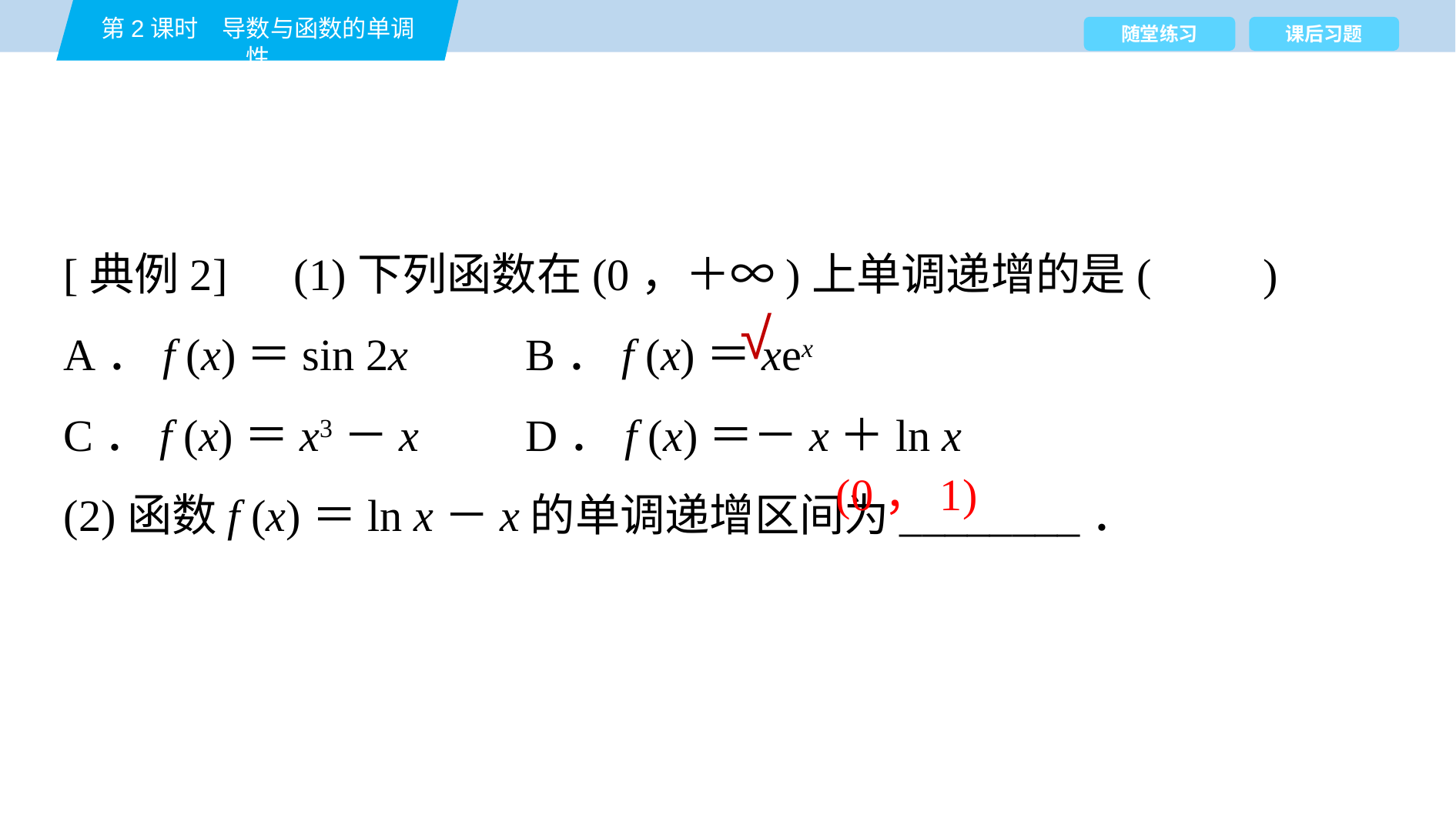

[典例2]　(1)下列函数在(0，＋∞)上单调递增的是(　　)
A．f (x)＝sin 2x　　	B．f (x)＝xex
C．f (x)＝x3－x    	D．f (x)＝－x＋ln x
(2)函数f (x)＝ln x－x的单调递增区间为________．
√
(0，1)